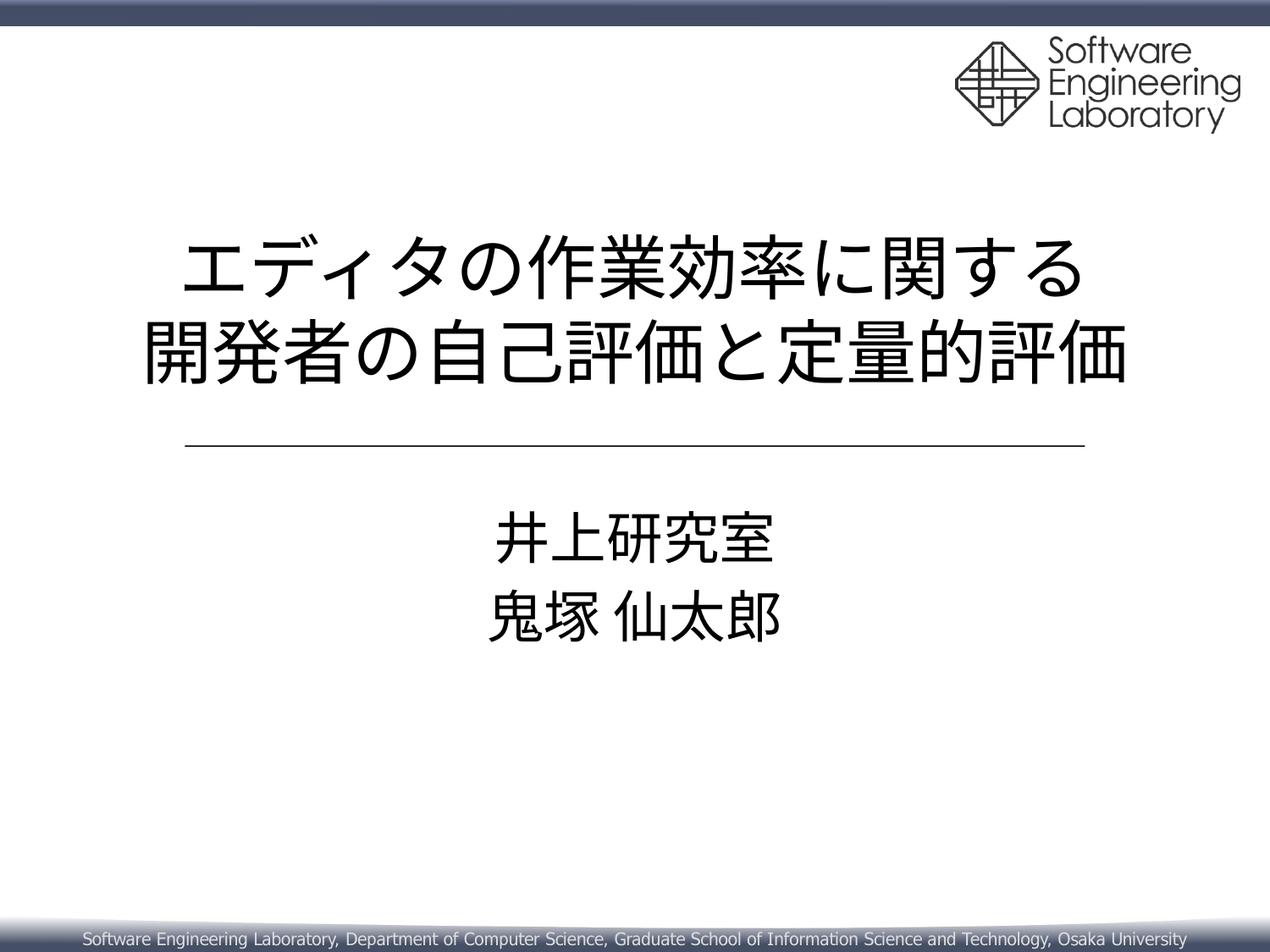

# エディタの作業効率に関する 開発者の自己評価と定量的評価
井上研究室
鬼塚 仙太郎